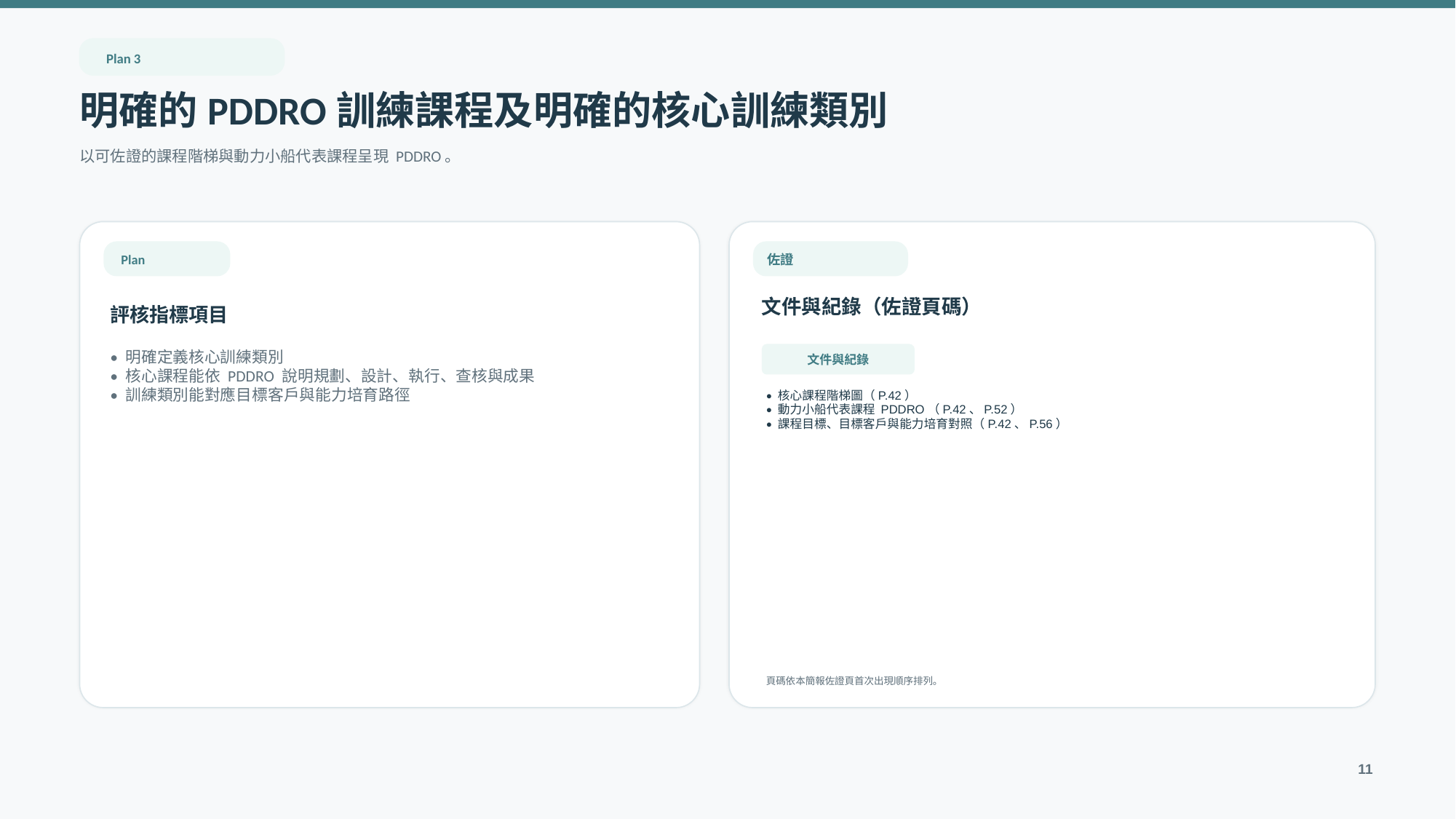

Plan 3
明確的PDDRO訓練課程及明確的核心訓練類別
以可佐證的課程階梯與動力小船代表課程呈現 PDDRO。

Plan
佐證
文件與紀錄（佐證頁碼）
評核指標項目
文件與紀錄
• 明確定義核心訓練類別
• 核心課程能依 PDDRO 說明規劃、設計、執行、查核與成果
• 訓練類別能對應目標客戶與能力培育路徑
• 核心課程階梯圖（P.42）
• 動力小船代表課程 PDDRO（P.42、P.52）
• 課程目標、目標客戶與能力培育對照（P.42、P.56）
頁碼依本簡報佐證頁首次出現順序排列。
11